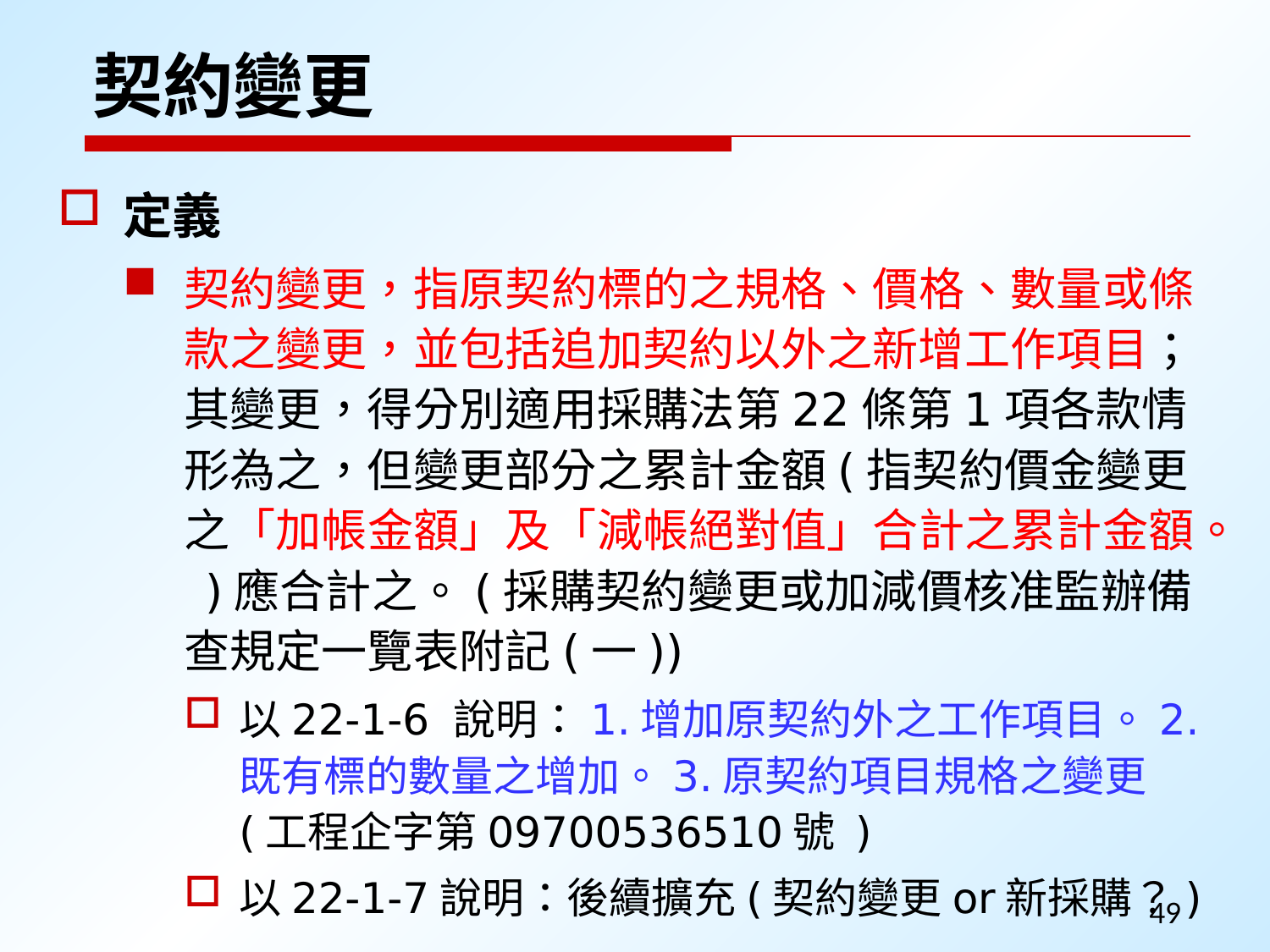

# 契約變更
定義
契約變更，指原契約標的之規格、價格、數量或條款之變更，並包括追加契約以外之新增工作項目；其變更，得分別適用採購法第22條第1項各款情形為之，但變更部分之累計金額(指契約價金變更之「加帳金額」及「減帳絕對值」合計之累計金額。 )應合計之。(採購契約變更或加減價核准監辦備查規定一覽表附記(一))
以22-1-6 說明：1.增加原契約外之工作項目。2.既有標的數量之增加。3.原契約項目規格之變更(工程企字第09700536510號 )
以22-1-7說明：後續擴充(契約變更or新採購？)